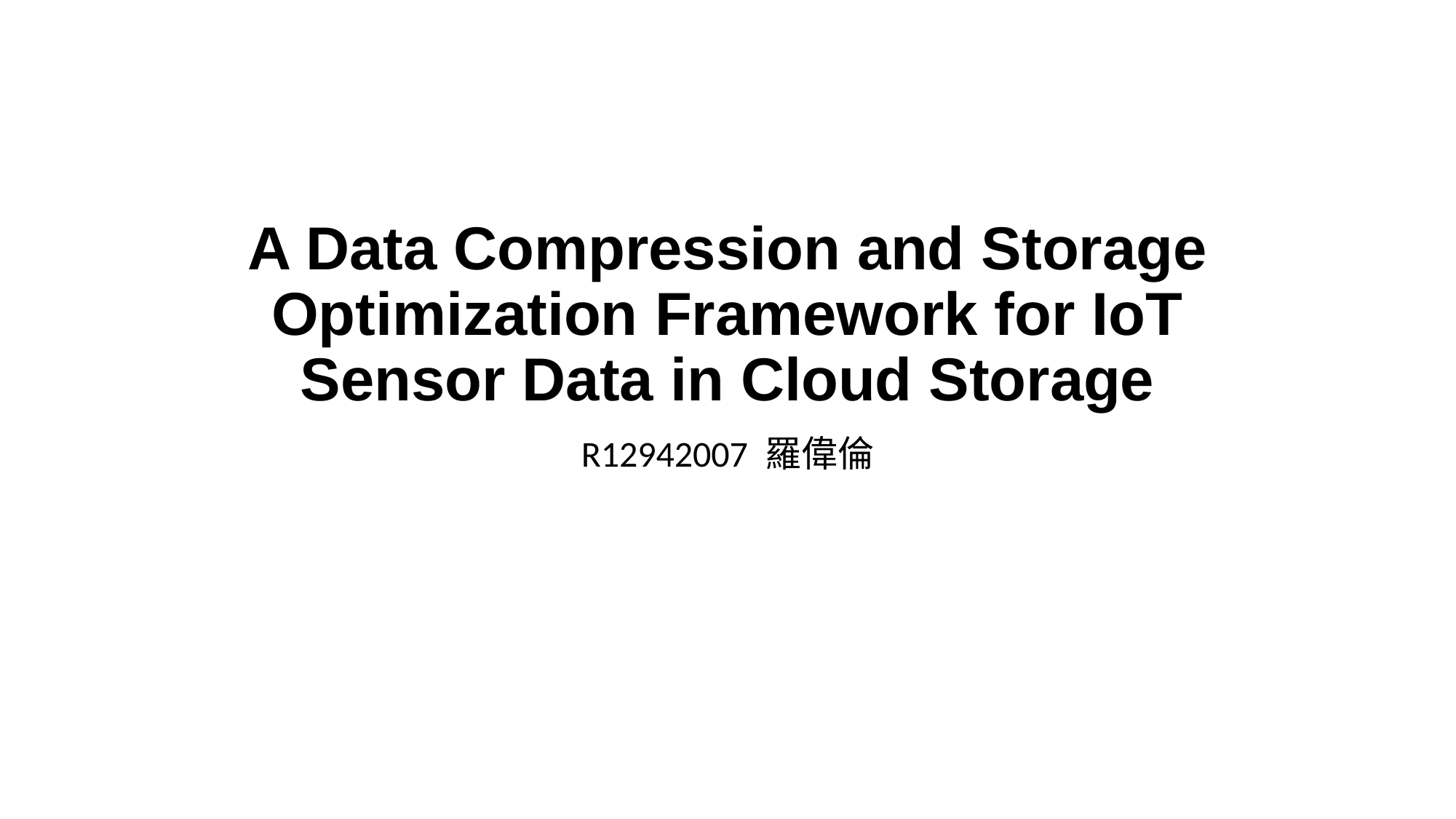

# A Data Compression and Storage Optimization Framework for IoT Sensor Data in Cloud Storage
R12942007 羅偉倫